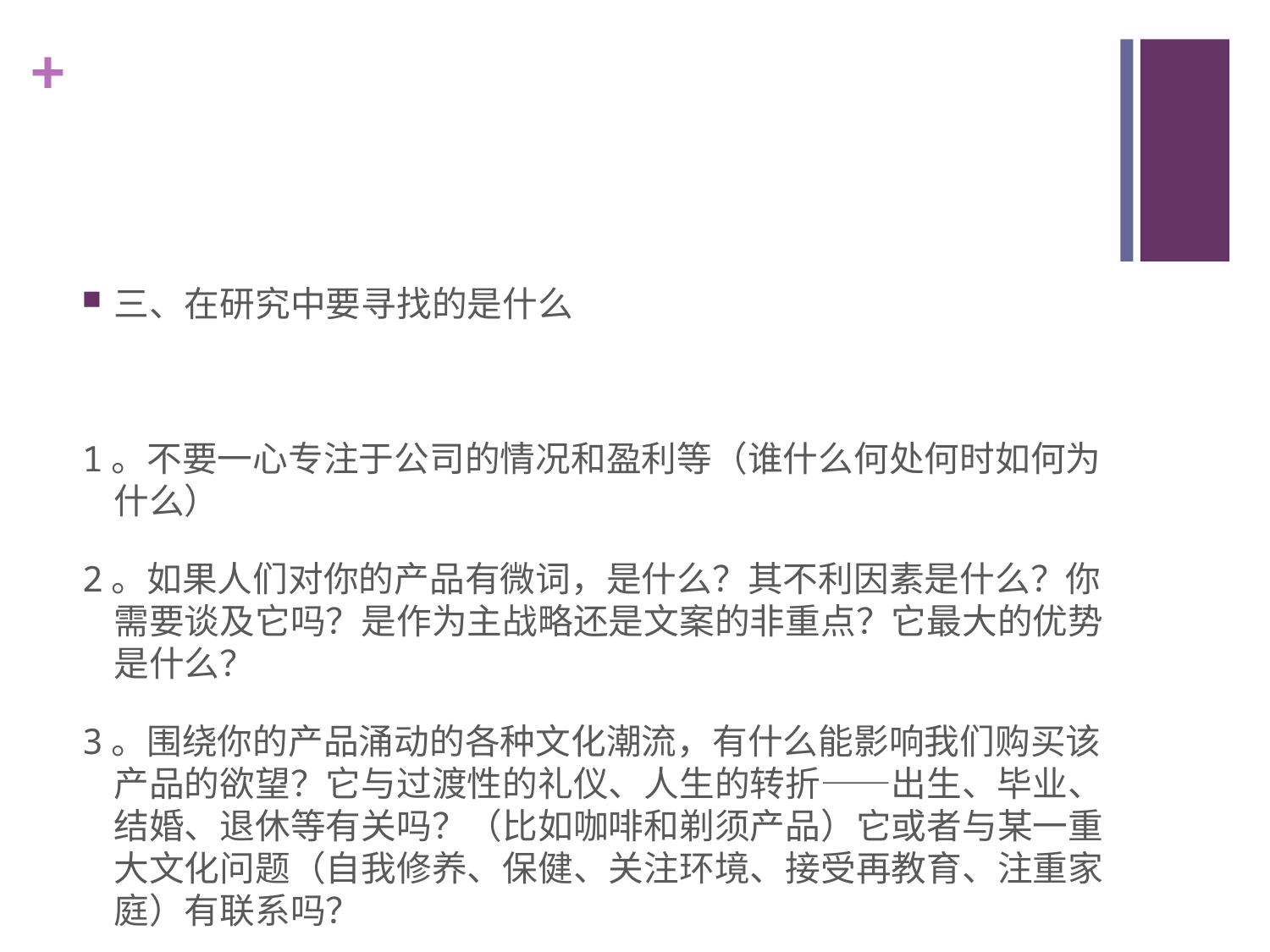

#
三、在研究中要寻找的是什么

1。不要一心专注于公司的情况和盈利等（谁什么何处何时如何为什么）
2。如果人们对你的产品有微词，是什么？其不利因素是什么？你需要谈及它吗？是作为主战略还是文案的非重点？它最大的优势是什么？
3。围绕你的产品涌动的各种文化潮流，有什么能影响我们购买该产品的欲望？它与过渡性的礼仪、人生的转折——出生、毕业、结婚、退休等有关吗？（比如咖啡和剃须产品）它或者与某一重大文化问题（自我修养、保健、关注环境、接受再教育、注重家庭）有联系吗？